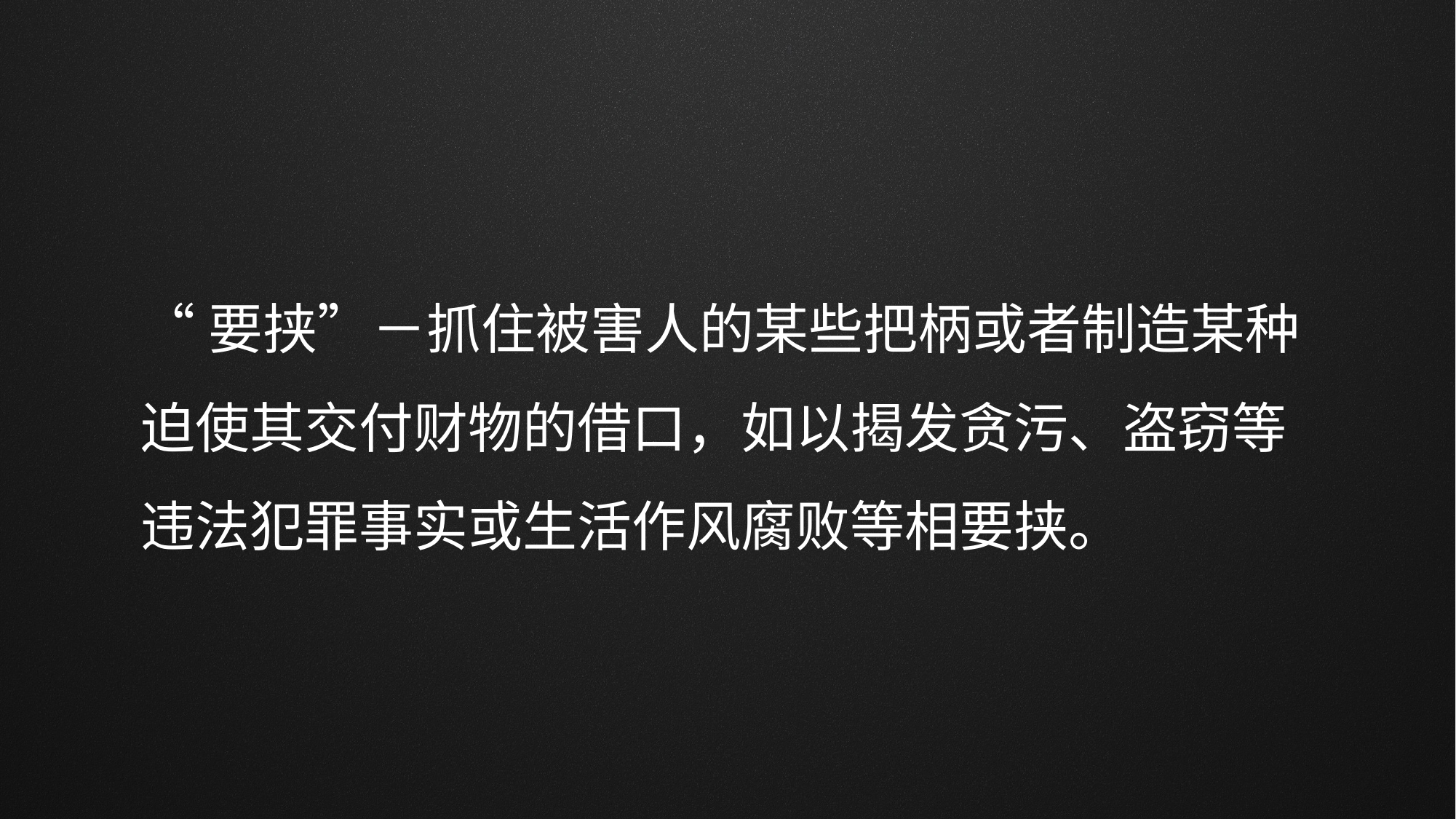

“要挟”－抓住被害人的某些把柄或者制造某种迫使其交付财物的借口，如以揭发贪污、盗窃等违法犯罪事实或生活作风腐败等相要挟。